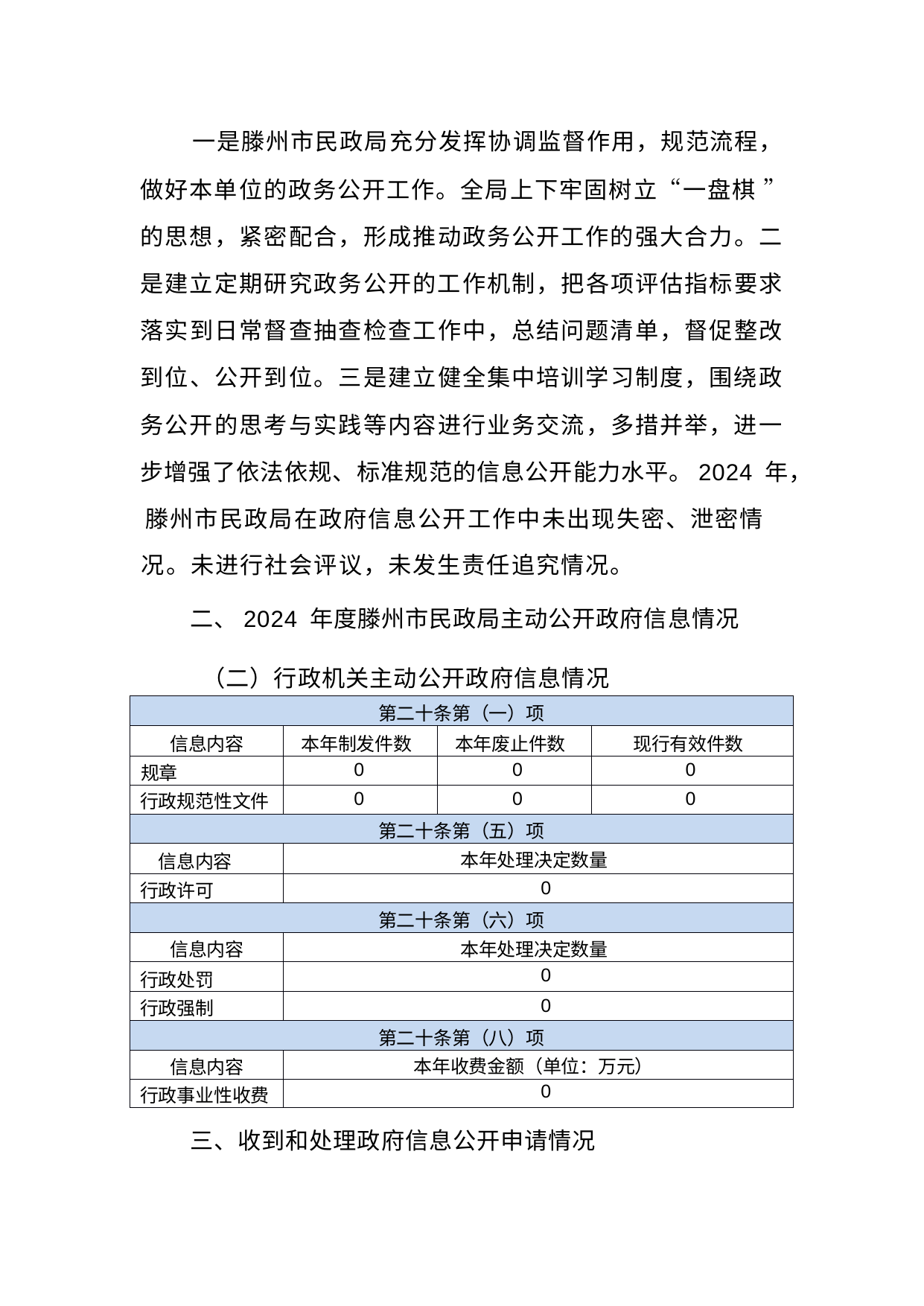

一是滕州市民政局充分发挥协调监督作用，规范流程，
做好本单位的政务公开工作。全局上下牢固树立“一盘棋 ”  的思想，紧密配合，形成推动政务公开工作的强大合力。二  是建立定期研究政务公开的工作机制，把各项评估指标要求  落实到日常督查抽查检查工作中，总结问题清单，督促整改  到位、公开到位。三是建立健全集中培训学习制度，围绕政  务公开的思考与实践等内容进行业务交流，多措并举，进一  步增强了依法依规、标准规范的信息公开能力水平。2024 年， 滕州市民政局在政府信息公开工作中未出现失密、泄密情
况。未进行社会评议，未发生责任追究情况。

二、2024 年度滕州市民政局主动公开政府信息情况

（二）行政机关主动公开政府信息情况
| 第二十条第（一）项 |  |  |  |
| --- | --- | --- | --- |
| 信息内容 | 本年制发件数 | 本年废止件数 | 现行有效件数 |
| 规章 | 0 | 0 | 0 |
| 行政规范性文件 | 0 | 0 | 0 |
| 第二十条第（五）项 |  |  |  |
| 信息内容 | 本年处理决定数量 |  |  |
| 行政许可 | 0 |  |  |
| 第二十条第（六）项 |  |  |  |
| 信息内容 | 本年处理决定数量 |  |  |
| 行政处罚 | 0 |  |  |
| 行政强制 | 0 |  |  |
| 第二十条第（八）项 |  |  |  |
| 信息内容 | 本年收费金额（单位：万元） |  |  |
| 行政事业性收费 | 0 |  |  |

三、收到和处理政府信息公开申请情况